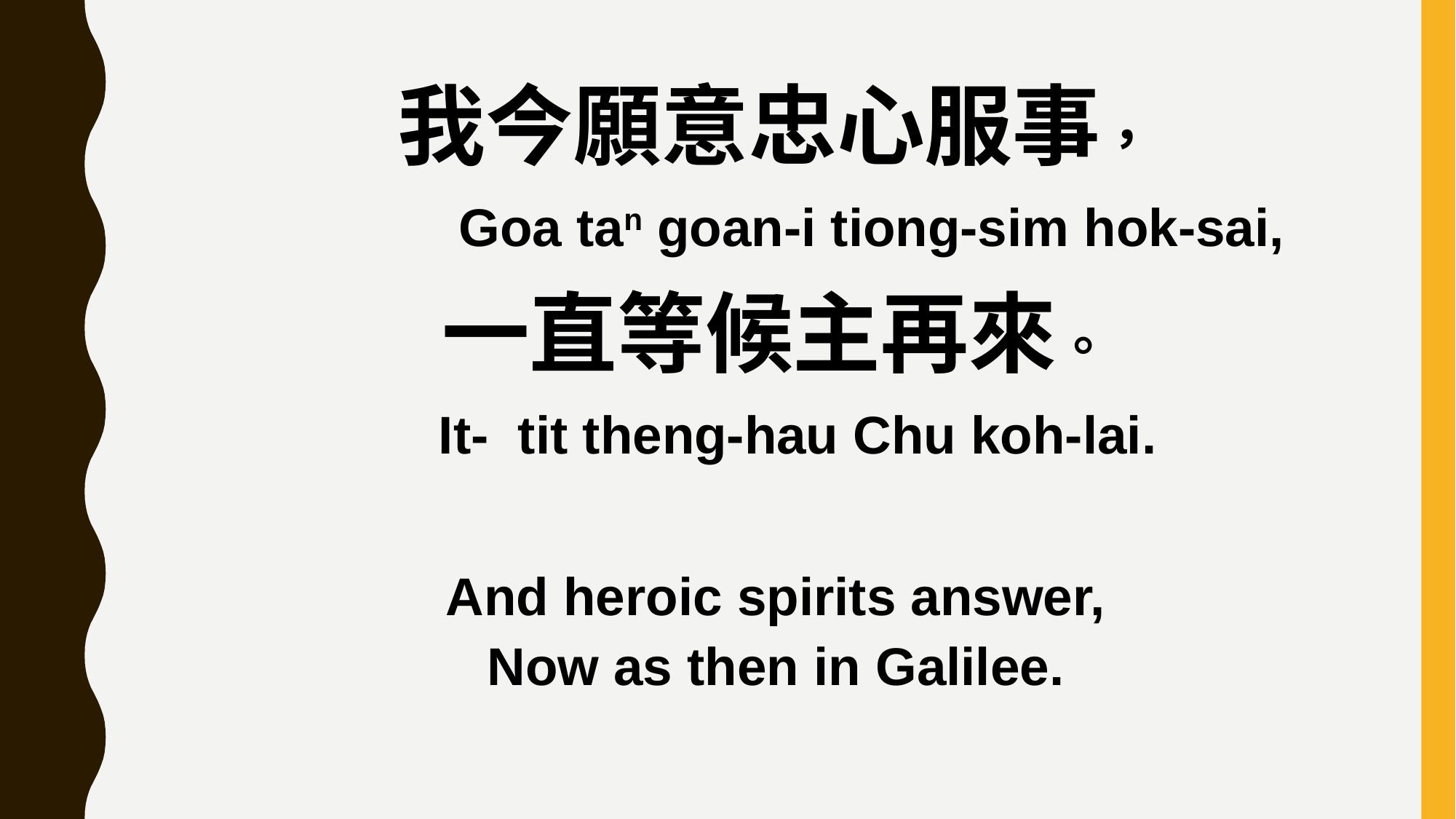

我今願意忠心服事，
                      Goa tan goan-i tiong-sim hok-sai,
一直等候主再來。
   It-  tit theng-hau Chu koh-lai.

And heroic spirits answer,
Now as then in Galilee.